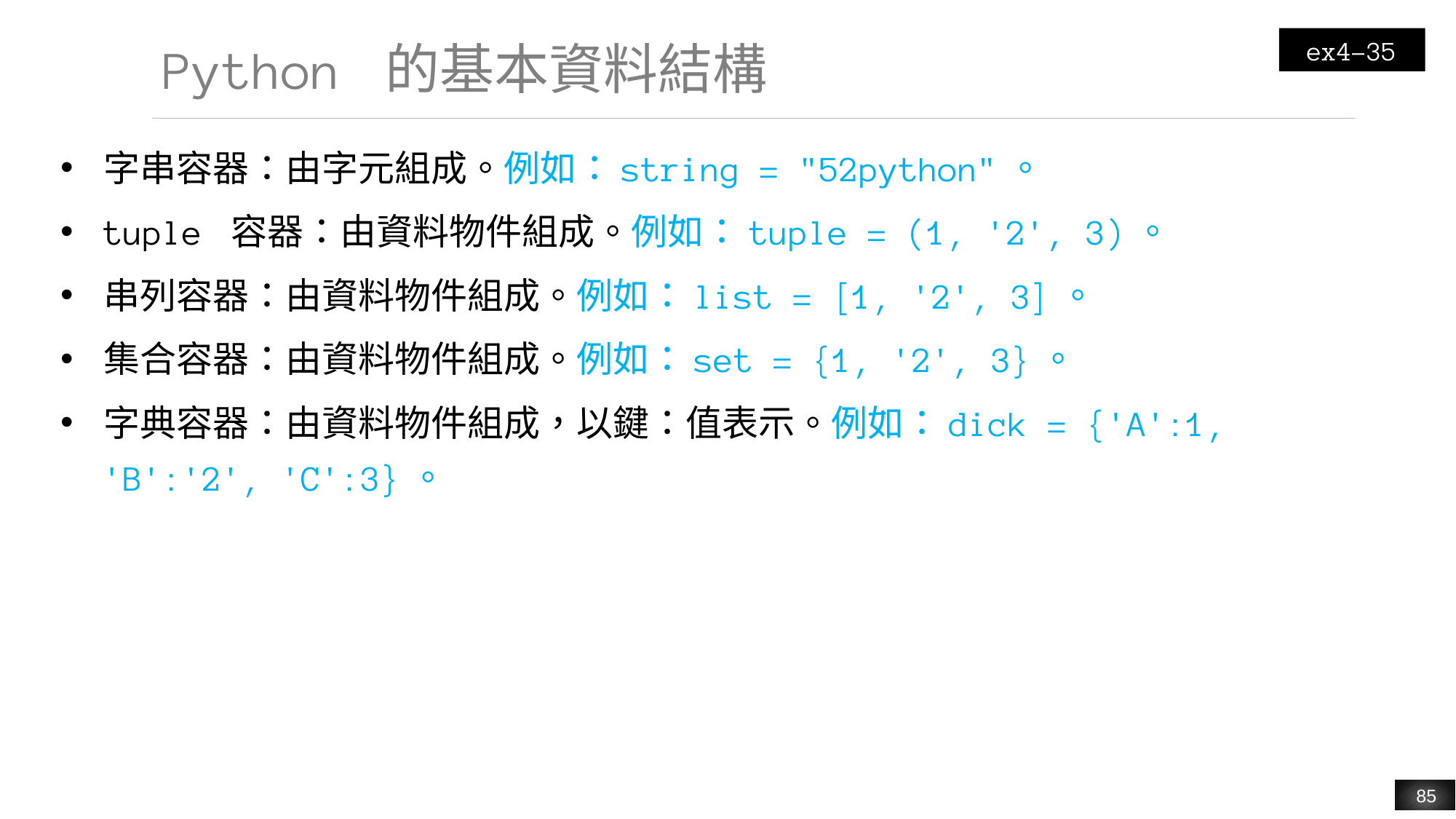

ex4-35
# Python 的基本資料結構
字串容器：由字元組成。例如：string = "52python"。
tuple 容器：由資料物件組成。例如：tuple = (1, '2', 3)。
串列容器：由資料物件組成。例如：list = [1, '2', 3]。
集合容器：由資料物件組成。例如：set = {1, '2', 3}。
字典容器：由資料物件組成，以鍵：值表示。例如：dick = {'A':1, 'B':'2', 'C':3}。